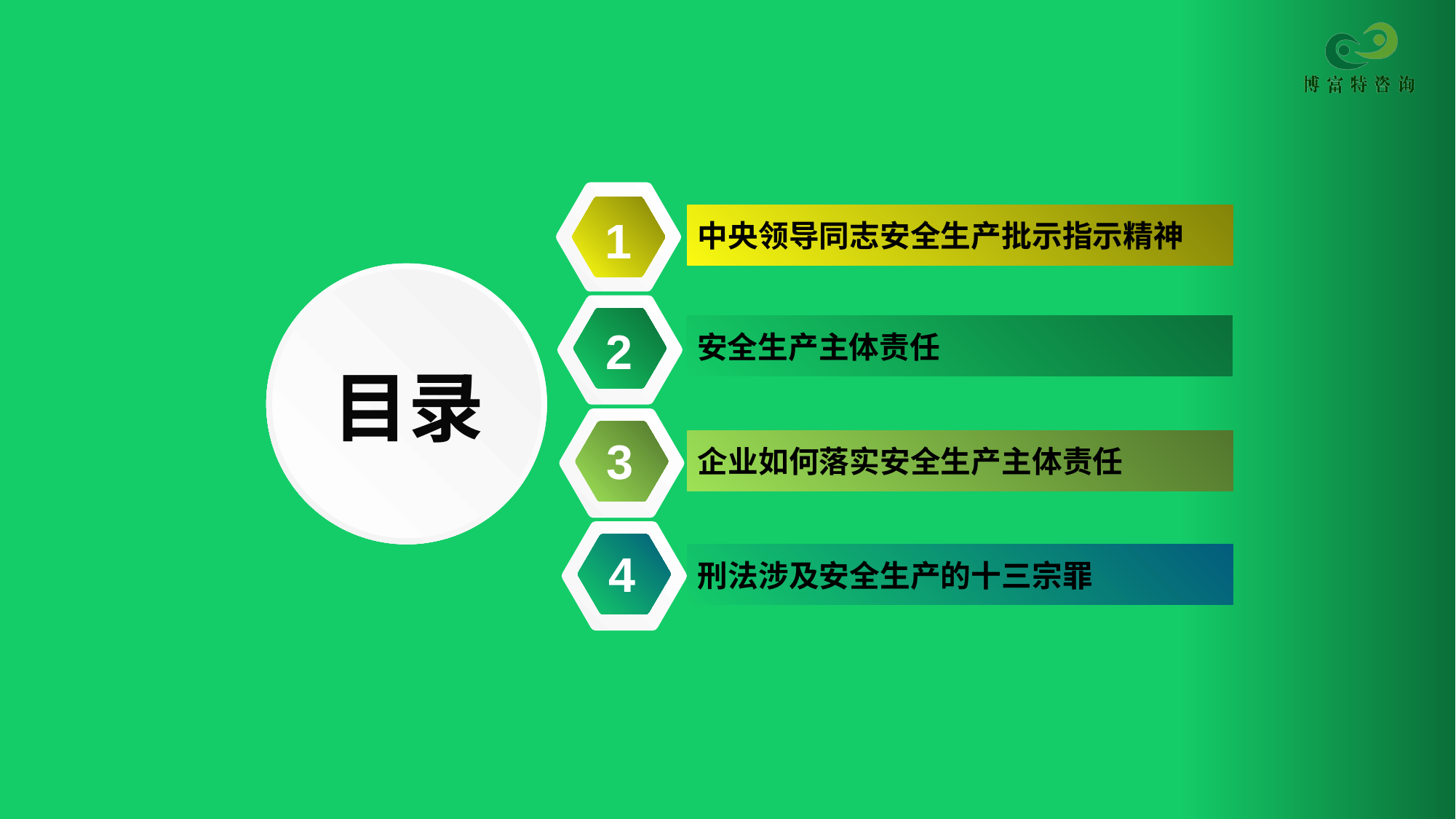

1
中央领导同志安全生产批示指示精神

目录

2
安全生产主体责任

3
企业如何落实安全生产主体责任

4
4
刑法涉及安全生产的十三宗罪